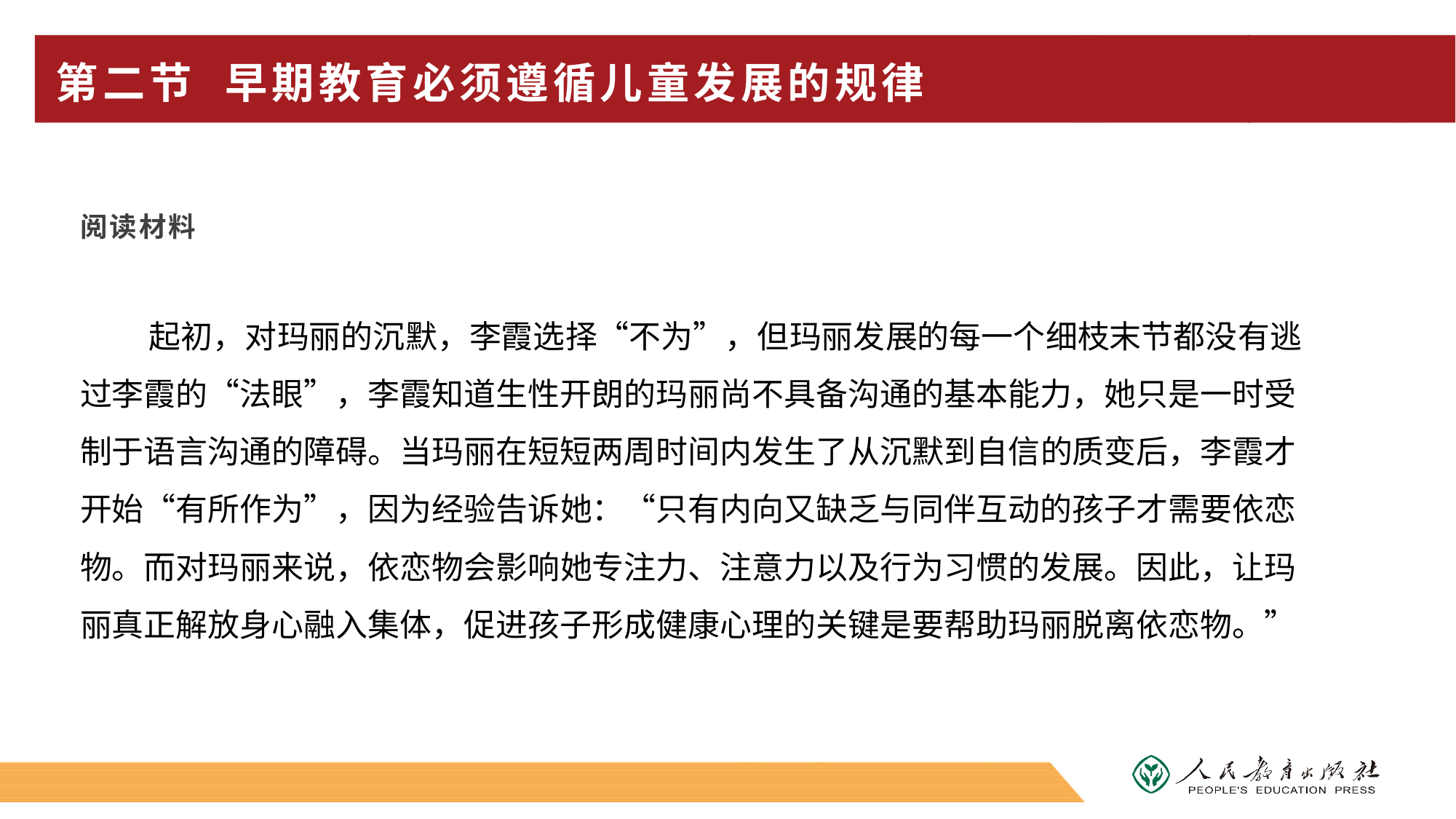

# 第二节  早期教育必须遵循儿童发展的规律
阅读材料
起初，对玛丽的沉默，李霞选择“不为”，但玛丽发展的每一个细枝末节都没有逃过李霞的“法眼”，李霞知道生性开朗的玛丽尚不具备沟通的基本能力，她只是一时受制于语言沟通的障碍。当玛丽在短短两周时间内发生了从沉默到自信的质变后，李霞才开始“有所作为”，因为经验告诉她：“只有内向又缺乏与同伴互动的孩子才需要依恋物。而对玛丽来说，依恋物会影响她专注力、注意力以及行为习惯的发展。因此，让玛丽真正解放身心融入集体，促进孩子形成健康心理的关键是要帮助玛丽脱离依恋物。”